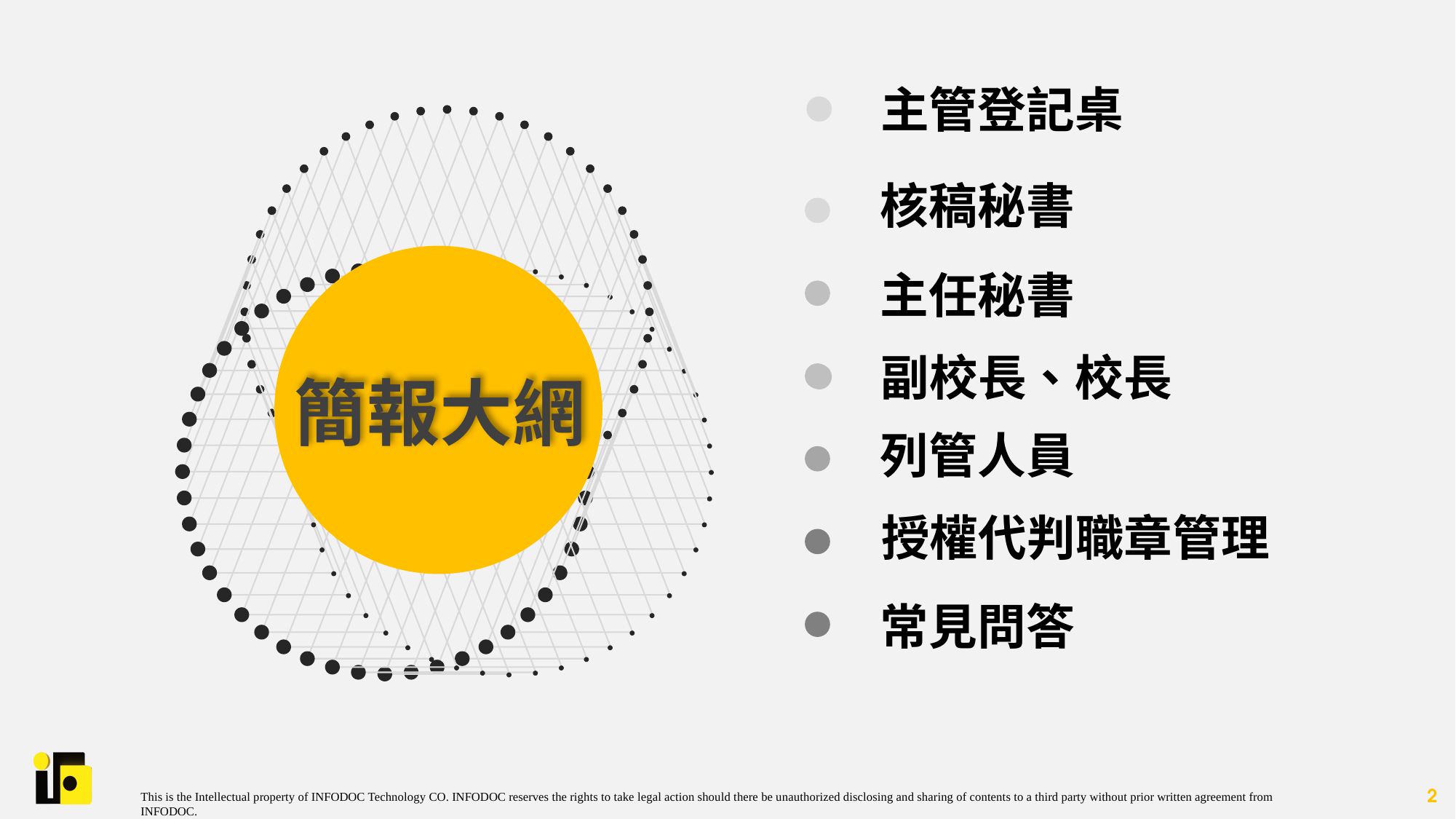

主管登記桌

核稿秘書
主任秘書
副校長、校長
簡報大網

列管人員
授權代判職章管理
常見問答
2